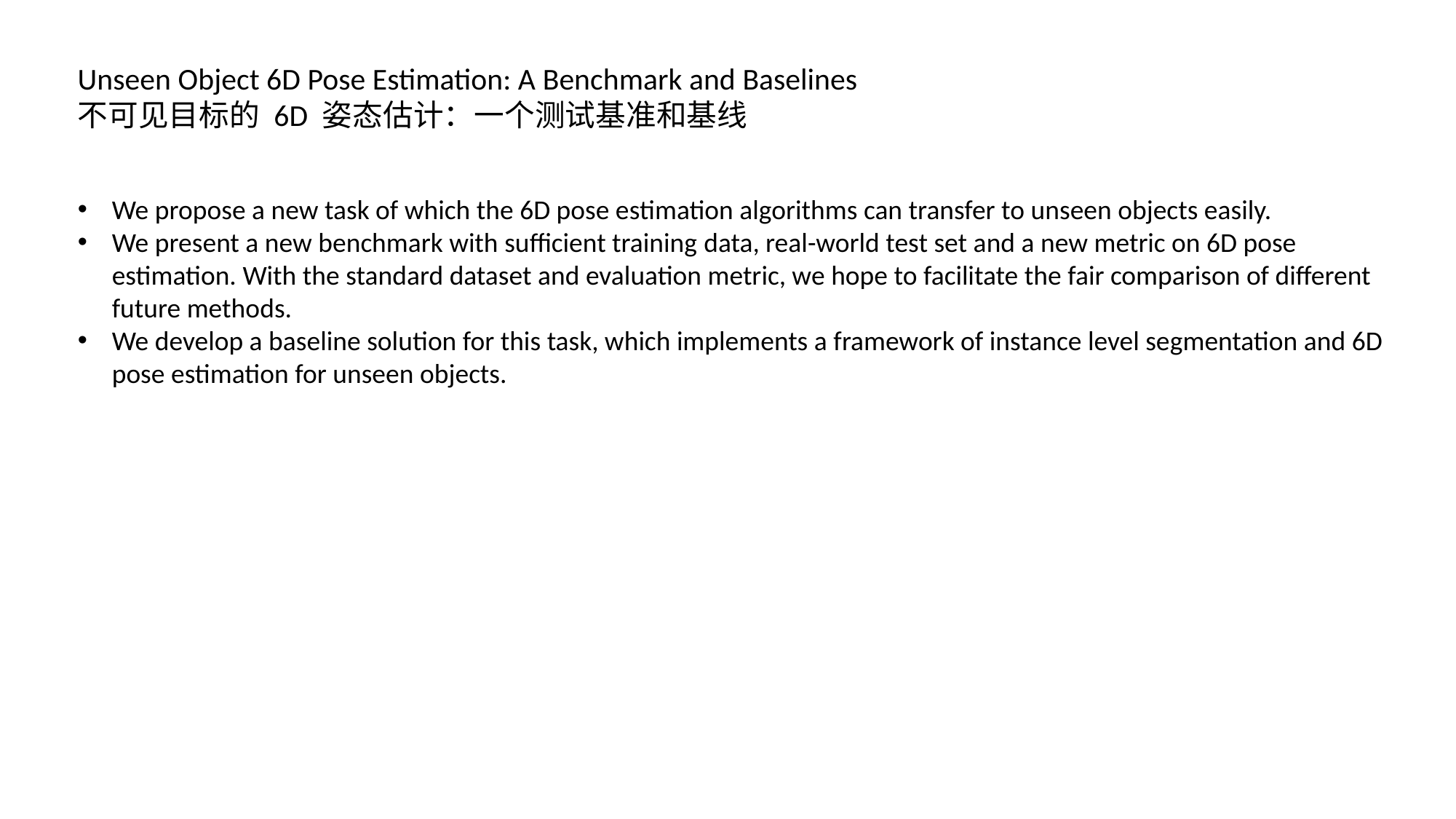

Unseen Object 6D Pose Estimation: A Benchmark and Baselines
不可见目标的 6D 姿态估计：一个测试基准和基线
We propose a new task of which the 6D pose estimation algorithms can transfer to unseen objects easily.
We present a new benchmark with sufficient training data, real-world test set and a new metric on 6D pose estimation. With the standard dataset and evaluation metric, we hope to facilitate the fair comparison of different future methods.
We develop a baseline solution for this task, which implements a framework of instance level segmentation and 6D pose estimation for unseen objects.
19